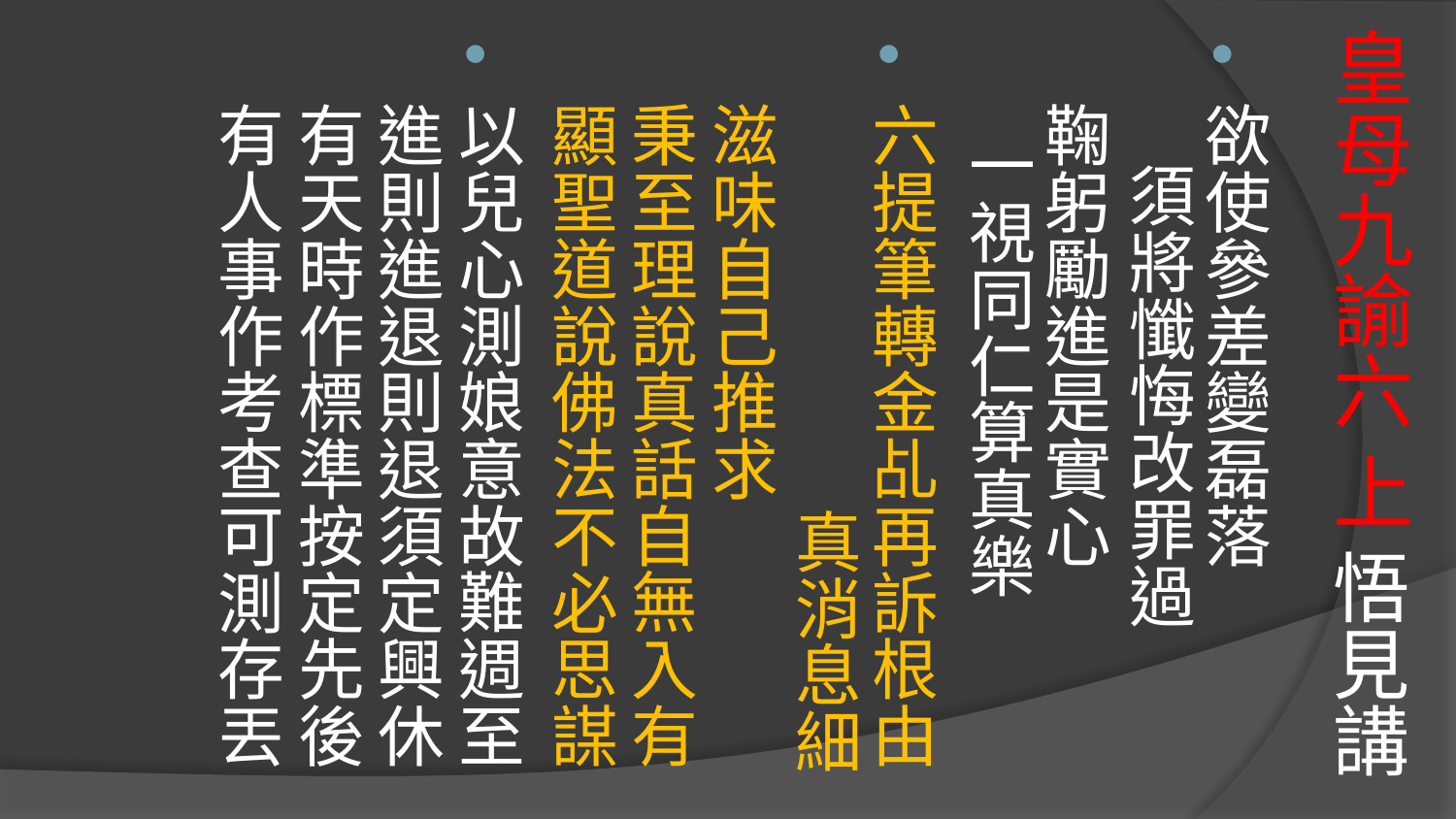

# 皇母九諭六 上 悟見講
欲使參差變磊落                   須將懺悔改罪過
鞠躬勵進是實心                 一視同仁算真樂
六提筆轉金乩再訴根由                             真消息細滋味自己推求
秉至理說真話自無入有顯聖道說佛法不必思謀
以兒心測娘意故難週至進則進退則退須定興休
有天時作標準按定先後有人事作考查可測存丟